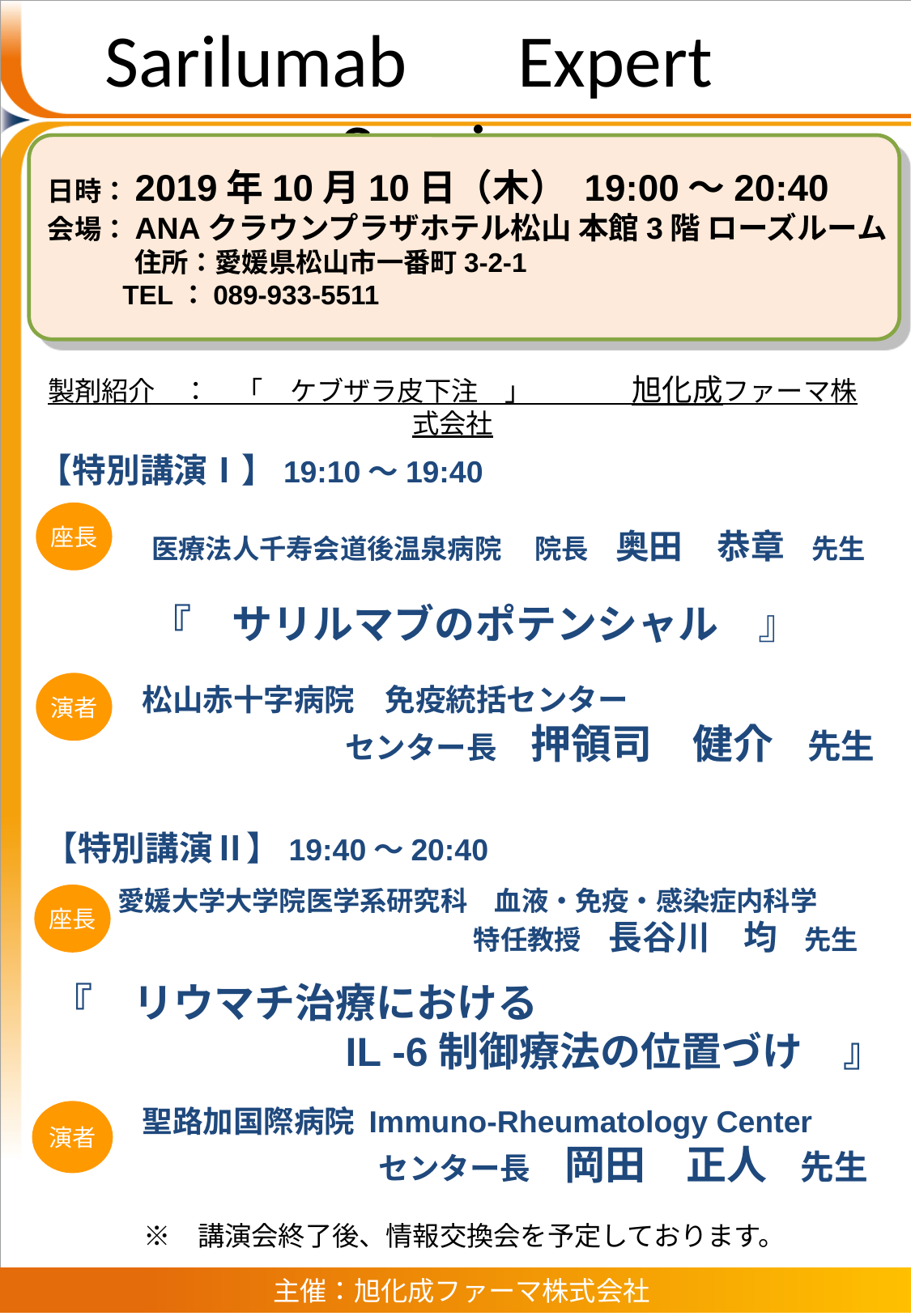

Sarilumab　Expert　Seminar
日時：2019年10月10日（木） 19:00～20:40
会場：ANAクラウンプラザホテル松山 本館3階 ローズルーム
　　　 住所：愛媛県松山市一番町3-2-1
          TEL：089-933-5511
製剤紹介　：　「　ケブザラ皮下注　」   　　　旭化成ファーマ株式会社
【特別講演Ⅰ】19:10～19:40
座長
医療法人千寿会道後温泉病院　 院長　奥田　恭章　先生
　　『　サリルマブのポテンシャル　』
松山赤十字病院　免疫統括センター
　　　　　　センター長　押領司　健介　先生
演者
【特別講演Ⅱ】19:40～20:40
愛媛大学大学院医学系研究科　血液・免疫・感染症内科学
　　　　　　　　　　　　　 特任教授　長谷川　均　先生
座長
　『　リウマチ治療における
　　　　　　　　IL -6制御療法の位置づけ　』
聖路加国際病院 Immuno-Rheumatology Center
　　　　　　　センター長　岡田　正人　先生
演者
　※　講演会終了後、情報交換会を予定しております。

 主催：旭化成ファーマ株式会社